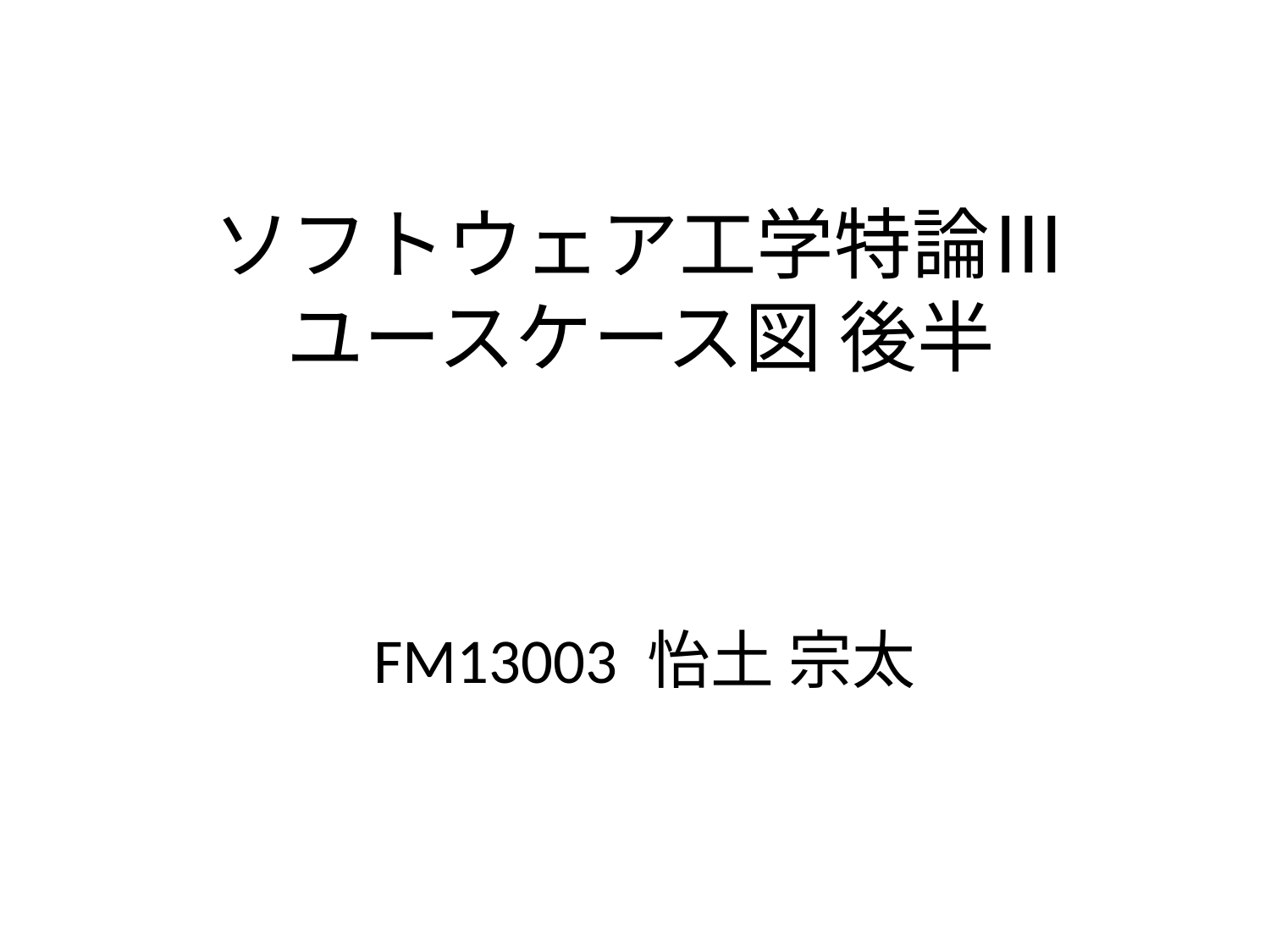

# ソフトウェア工学特論Ⅲ ユースケース図 後半
FM13003 怡土 宗太